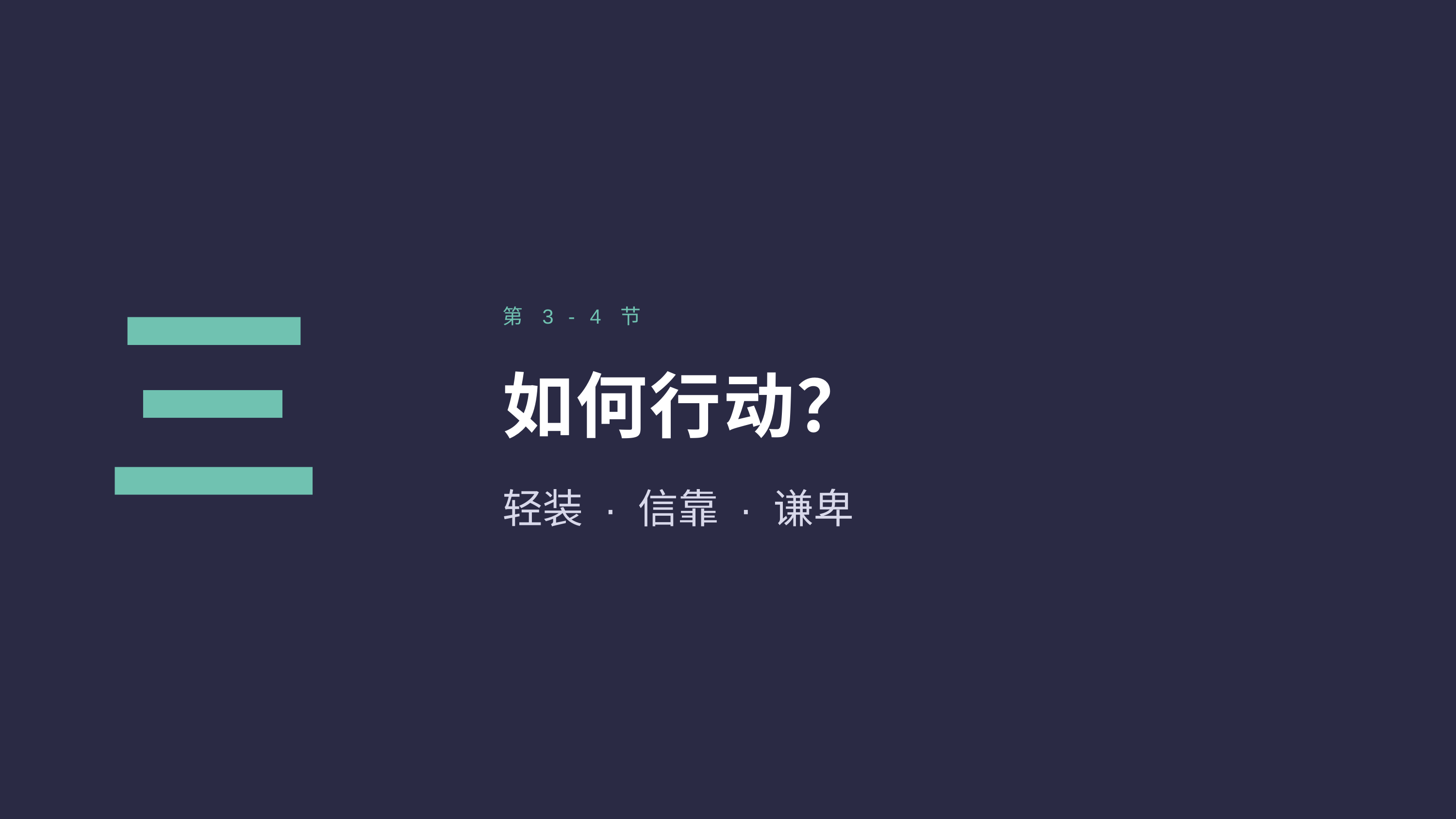

三
第 3 - 4 节
如何行动？
轻装 · 信靠 · 谦卑